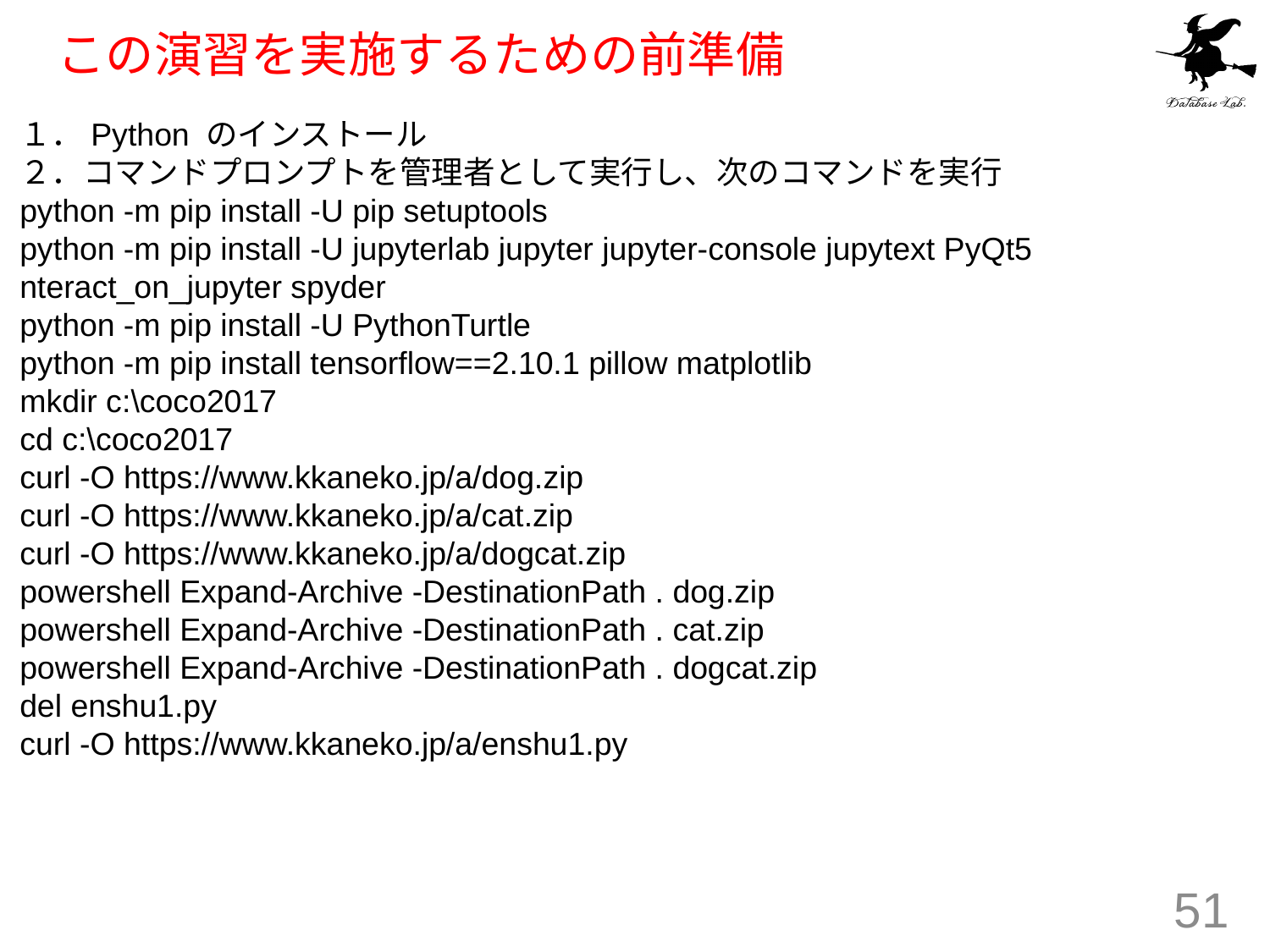

# この演習を実施するための前準備
１．Python のインストール
２．コマンドプロンプトを管理者として実行し、次のコマンドを実行
python -m pip install -U pip setuptools
python -m pip install -U jupyterlab jupyter jupyter-console jupytext PyQt5 nteract_on_jupyter spyder
python -m pip install -U PythonTurtle
python -m pip install tensorflow==2.10.1 pillow matplotlib
mkdir c:\coco2017
cd c:\coco2017
curl -O https://www.kkaneko.jp/a/dog.zip
curl -O https://www.kkaneko.jp/a/cat.zip
curl -O https://www.kkaneko.jp/a/dogcat.zip
powershell Expand-Archive -DestinationPath . dog.zip
powershell Expand-Archive -DestinationPath . cat.zip
powershell Expand-Archive -DestinationPath . dogcat.zip
del enshu1.py
curl -O https://www.kkaneko.jp/a/enshu1.py

51